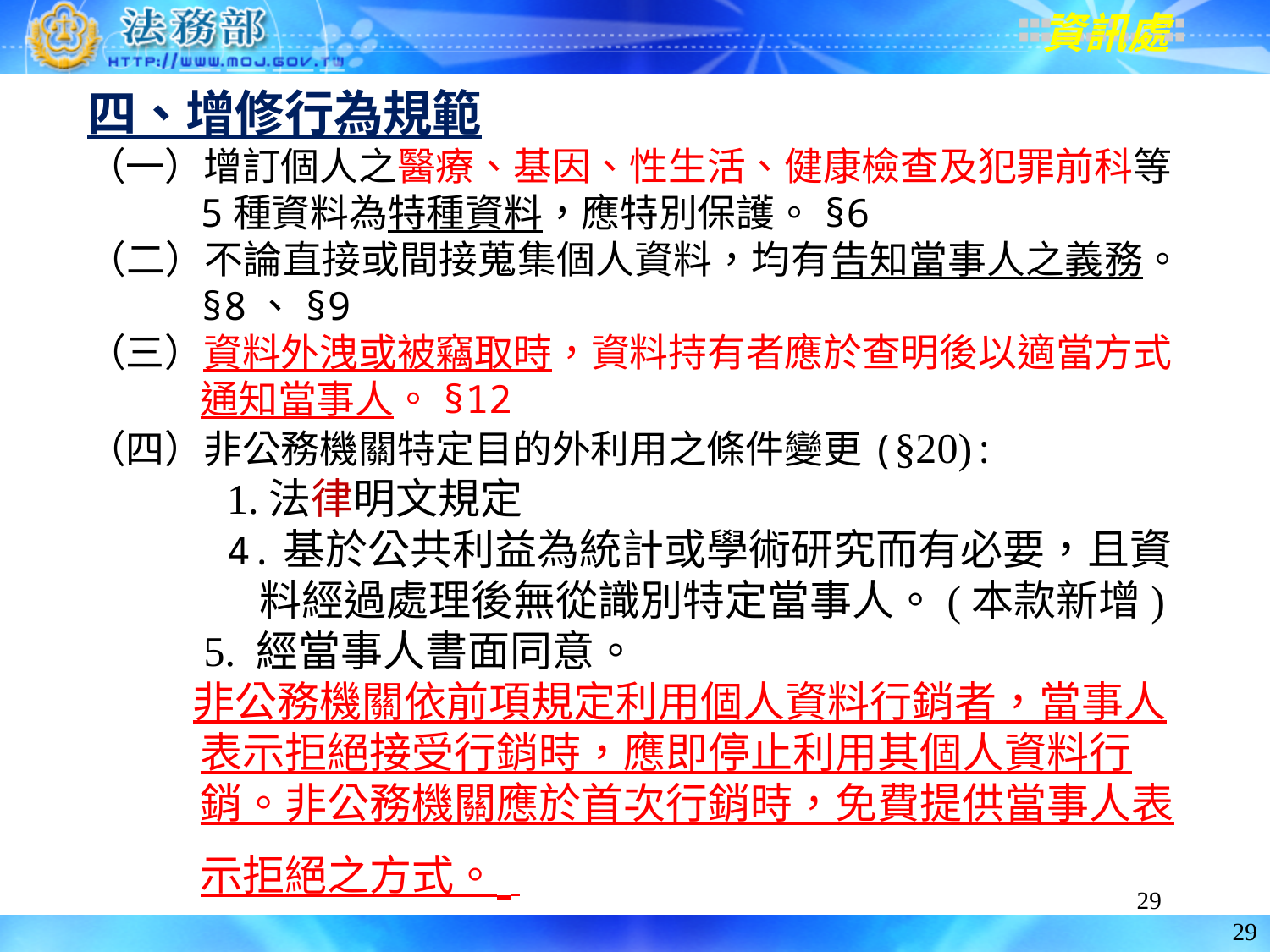

四、增修行為規範
（一）增訂個人之醫療、基因、性生活、健康檢查及犯罪前科等5種資料為特種資料，應特別保護。§6
（二）不論直接或間接蒐集個人資料，均有告知當事人之義務。§8、§9
（三）資料外洩或被竊取時，資料持有者應於查明後以適當方式通知當事人。§12
（四）非公務機關特定目的外利用之條件變更(§20):
      1.法律明文規定
      4.基於公共利益為統計或學術研究而有必要，且資
                 料經過處理後無從識別特定當事人。(本款新增)
           5. 經當事人書面同意。
          非公務機關依前項規定利用個人資料行銷者，當事人表示拒絕接受行銷時，應即停止利用其個人資料行銷。非公務機關應於首次行銷時，免費提供當事人表示拒絕之方式。

29